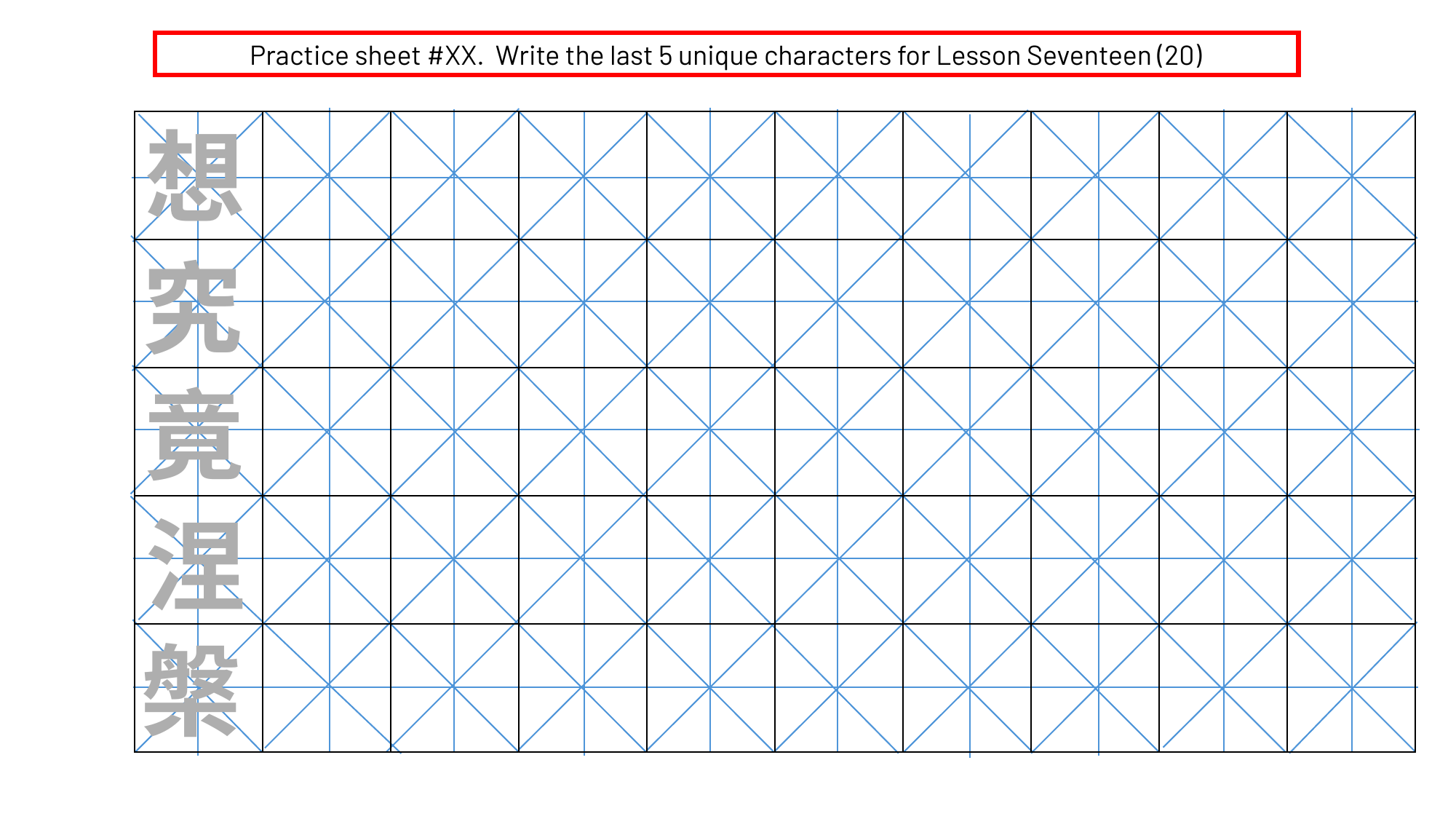

Practice sheet #XX.  Write the last 5 unique characters for Lesson Seventeen (20)

想
|  |  |  |  |  |  |  |  |  |  |
| --- | --- | --- | --- | --- | --- | --- | --- | --- | --- |
|  |  |  |  |  |  |  |  |  |  |
|  |  |  |  |  |  |  |  |  |  |
|  |  |  |  |  |  |  |  |  |  |
|  |  |  |  |  |  |  |  |  |  |

究
竟
涅
槃